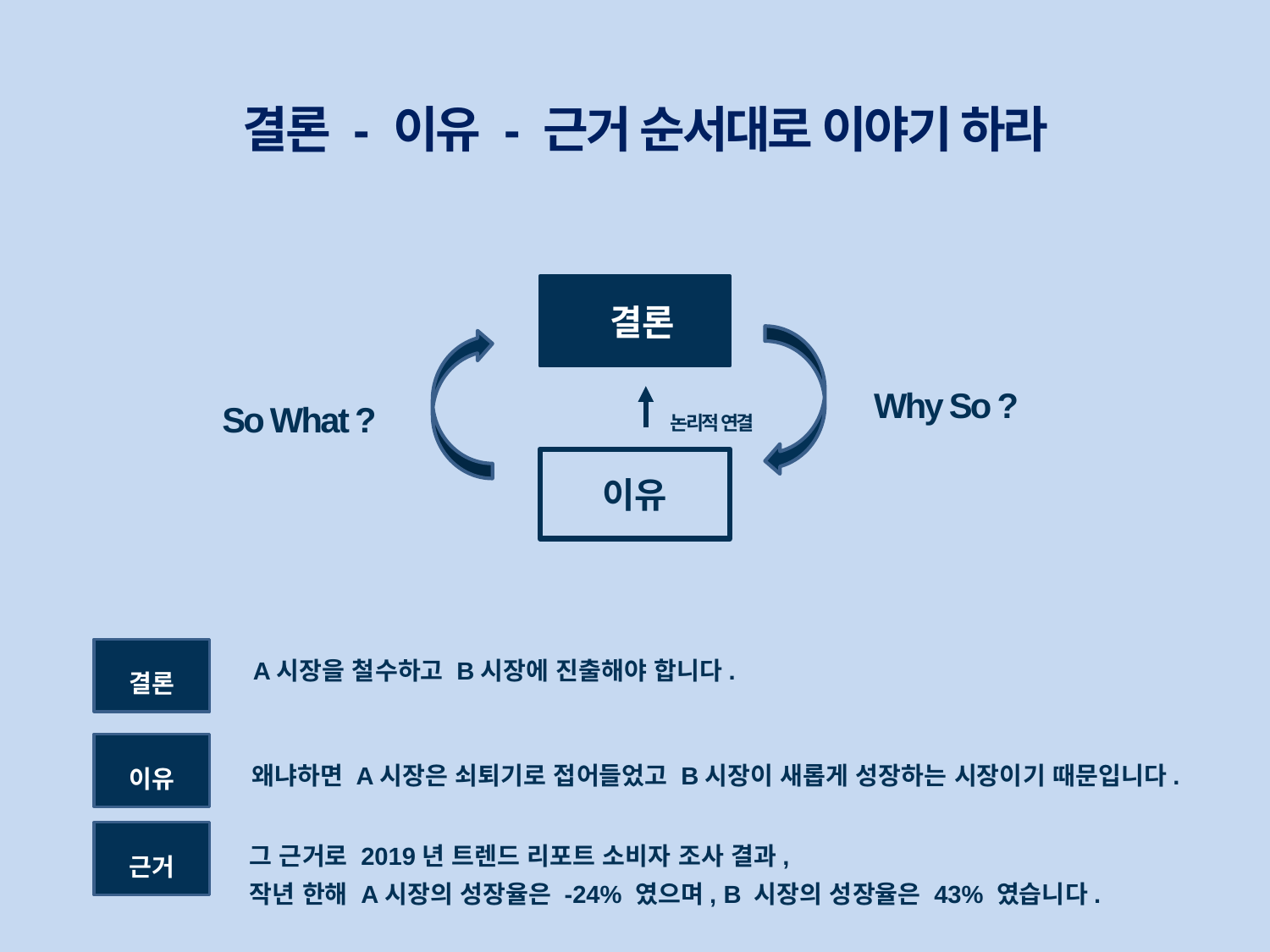

결론 - 이유 - 근거 순서대로 이야기 하라
 결론

Why So ?
논리적 연결
So What ?
이유
A시장을 철수하고 B시장에 진출해야 합니다.

결론

이유
왜냐하면 A시장은 쇠퇴기로 접어들었고 B시장이 새롭게 성장하는 시장이기 때문입니다.

근거
그 근거로 2019년 트렌드 리포트 소비자 조사 결과,
작년 한해 A시장의 성장율은 -24% 였으며, B 시장의 성장율은 43% 였습니다.